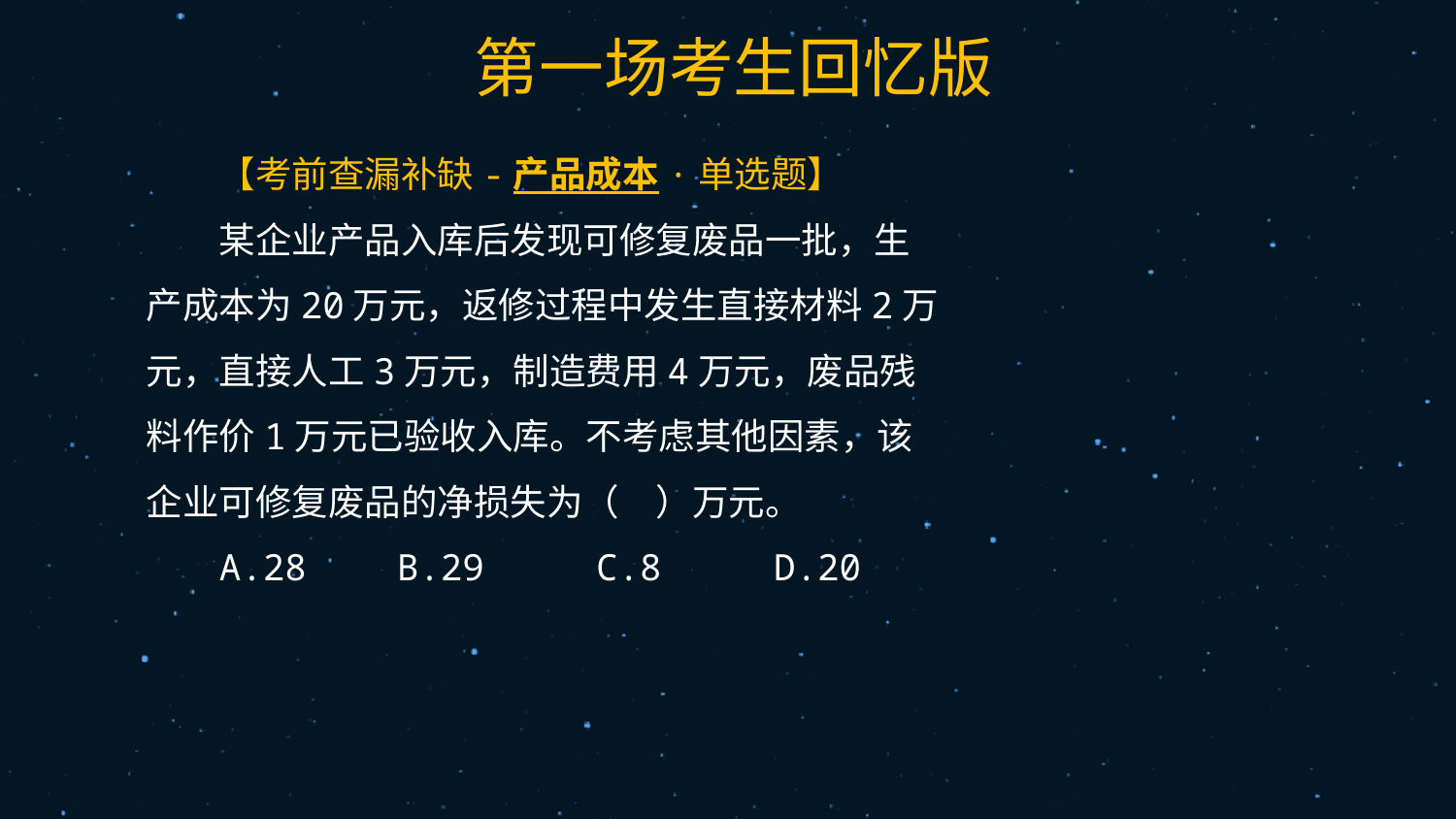

72
【考前查漏补缺-产品成本·单选题】
某企业产品入库后发现可修复废品一批，生产成本为20万元，返修过程中发生直接材料2万元，直接人工3万元，制造费用4万元，废品残料作价1万元已验收入库。不考虑其他因素，该企业可修复废品的净损失为（　）万元。
A.28　　B.29 　　C.8 　　D.20